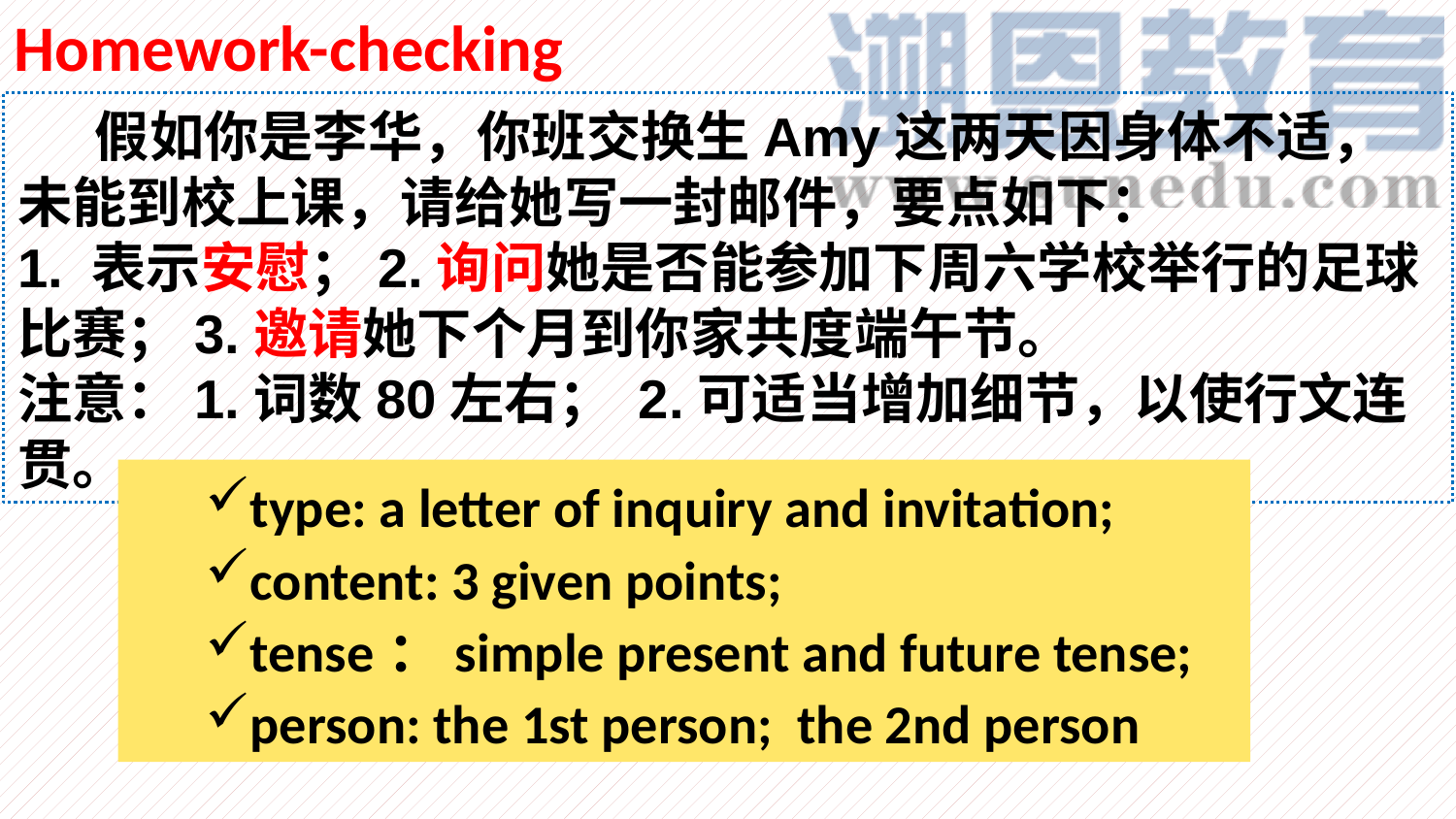

Homework-checking
     假如你是李华，你班交换生Amy这两天因身体不适，未能到校上课，请给她写一封邮件，要点如下：
1. 表示安慰；2.询问她是否能参加下周六学校举行的足球比赛；3.邀请她下个月到你家共度端午节。
注意：1.词数80左右； 2.可适当增加细节，以使行文连贯。
type: a letter of inquiry and invitation;
content: 3 given points;
tense：simple present and future tense;
person: the 1st person;  the 2nd person